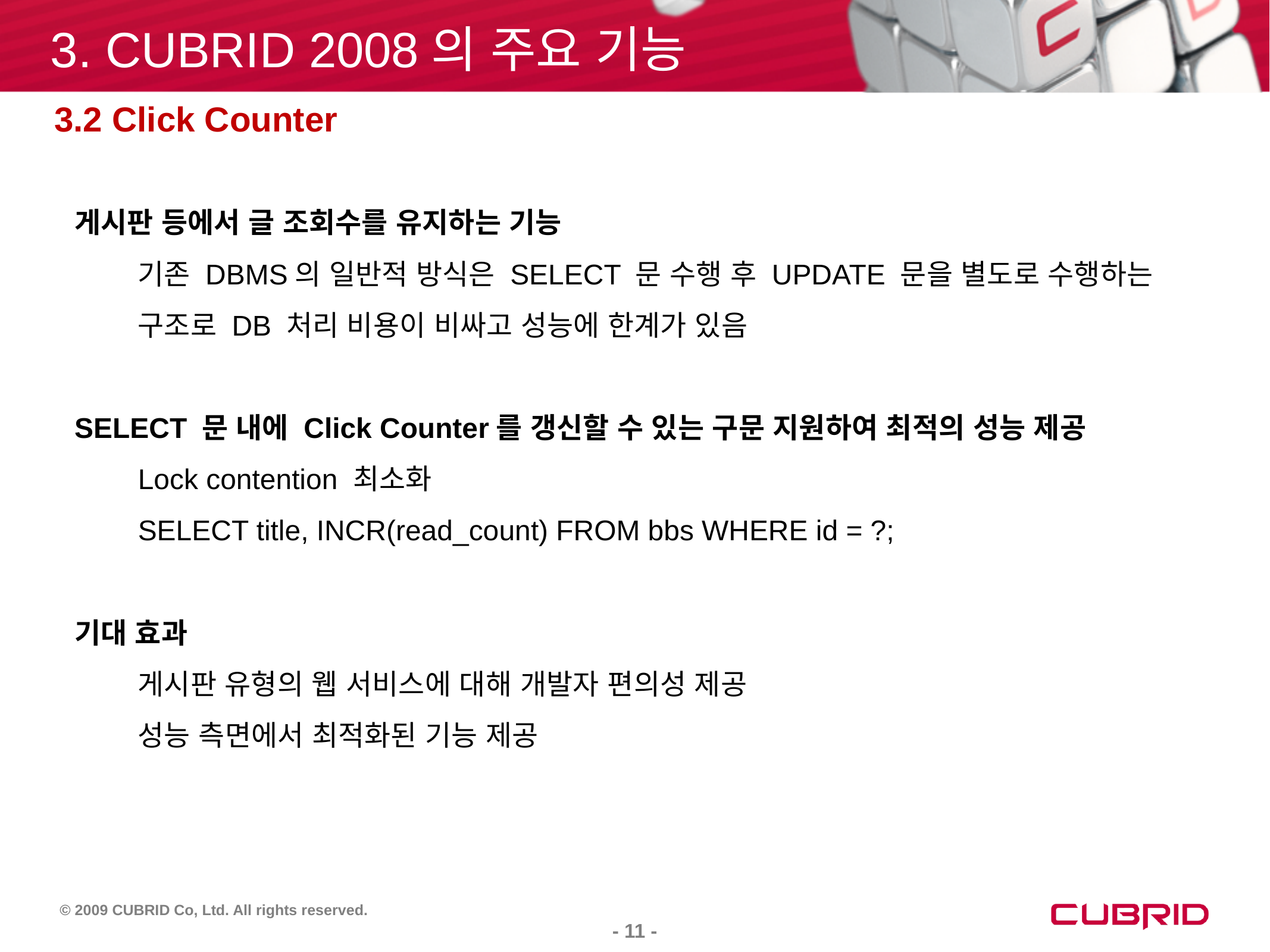

3. CUBRID 2008의 주요 기능
3.2 Click Counter
게시판 등에서 글 조회수를 유지하는 기능
기존 DBMS의 일반적 방식은 SELECT 문 수행 후 UPDATE 문을 별도로 수행하는 구조로 DB 처리 비용이 비싸고 성능에 한계가 있음

SELECT 문 내에 Click Counter를 갱신할 수 있는 구문 지원하여 최적의 성능 제공
Lock contention 최소화
SELECT title, INCR(read_count) FROM bbs WHERE id = ?;

기대 효과
게시판 유형의 웹 서비스에 대해 개발자 편의성 제공
성능 측면에서 최적화된 기능 제공
- 11 -